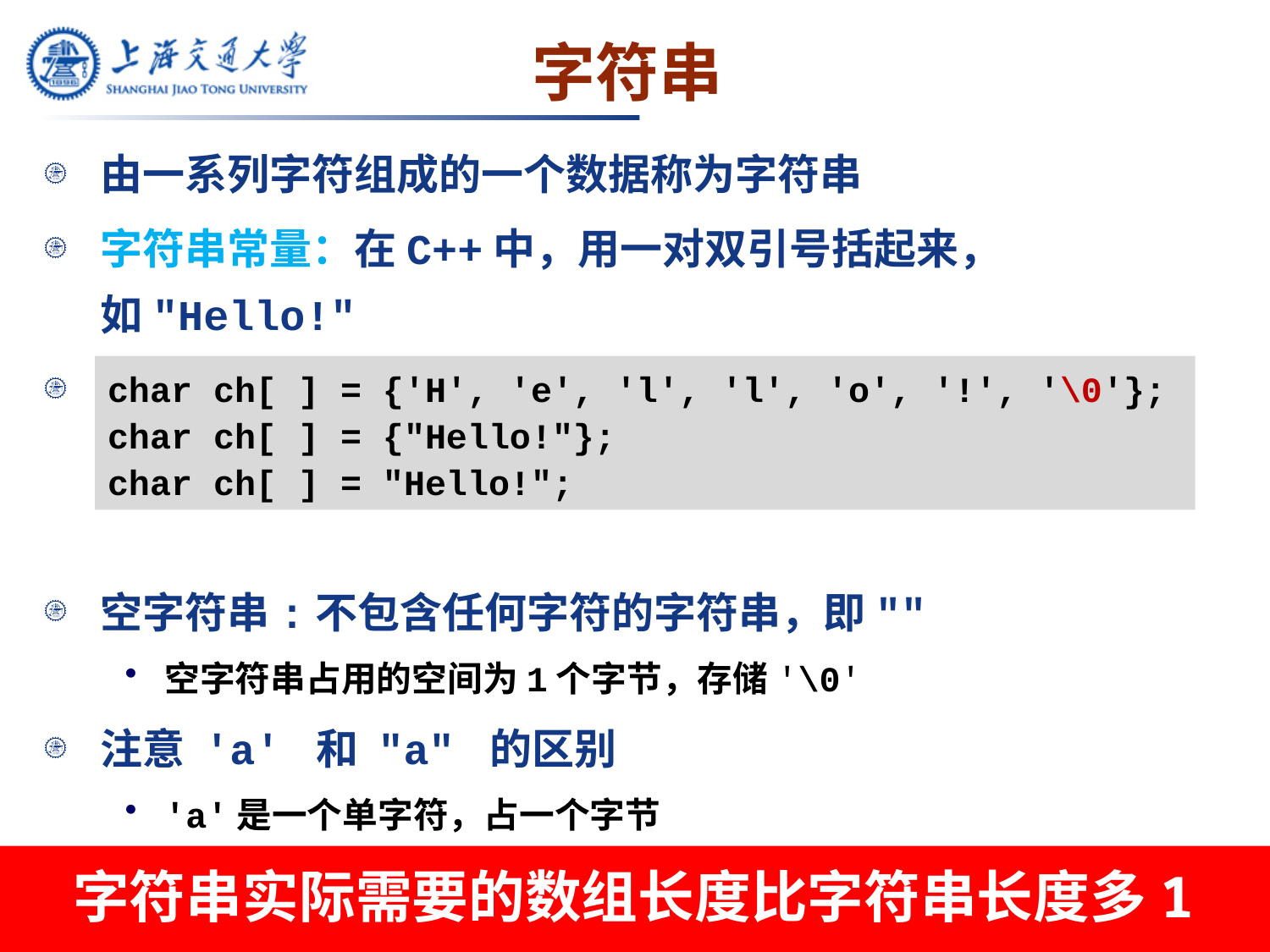

# 字符串
由一系列字符组成的一个数据称为字符串
字符串常量：在C++中，用一对双引号括起来，如"Hello!"
字符串变量：用字符类型的数组来表示和存储

空字符串:不包含任何字符的字符串，即""
空字符串占用的空间为1个字节，存储'\0'
注意 'a' 和 "a" 的区别
'a'是一个单字符，占一个字节
"a"是一个字符串，占两个字节
char ch[ ] = {'H', 'e', 'l', 'l', 'o', '!', '\0'};
char ch[ ] = {"Hello!"};
char ch[ ] = "Hello!";

字符串实际需要的数组长度比字符串长度多1